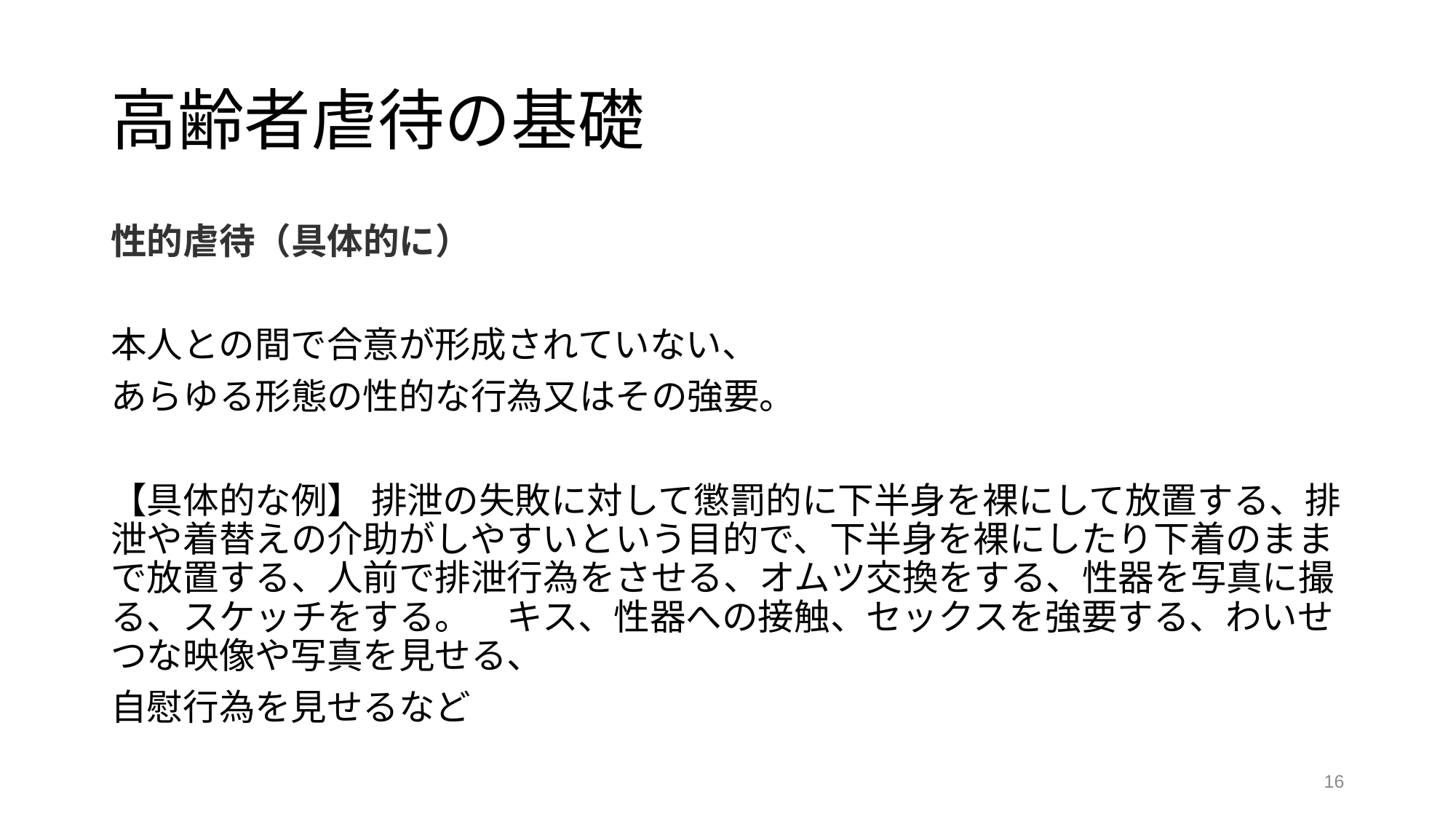

# 高齢者虐待の基礎
性的虐待（具体的に）

本人との間で合意が形成されていない、
あらゆる形態の性的な行為又はその強要。

【具体的な例】 排泄の失敗に対して懲罰的に下半身を裸にして放置する、排泄や着替えの介助がしやすいという目的で、下半身を裸にしたり下着のままで放置する、人前で排泄行為をさせる、オムツ交換をする、性器を写真に撮る、スケッチをする。　キス、性器への接触、セックスを強要する、わいせつな映像や写真を見せる、
自慰行為を見せるなど
16